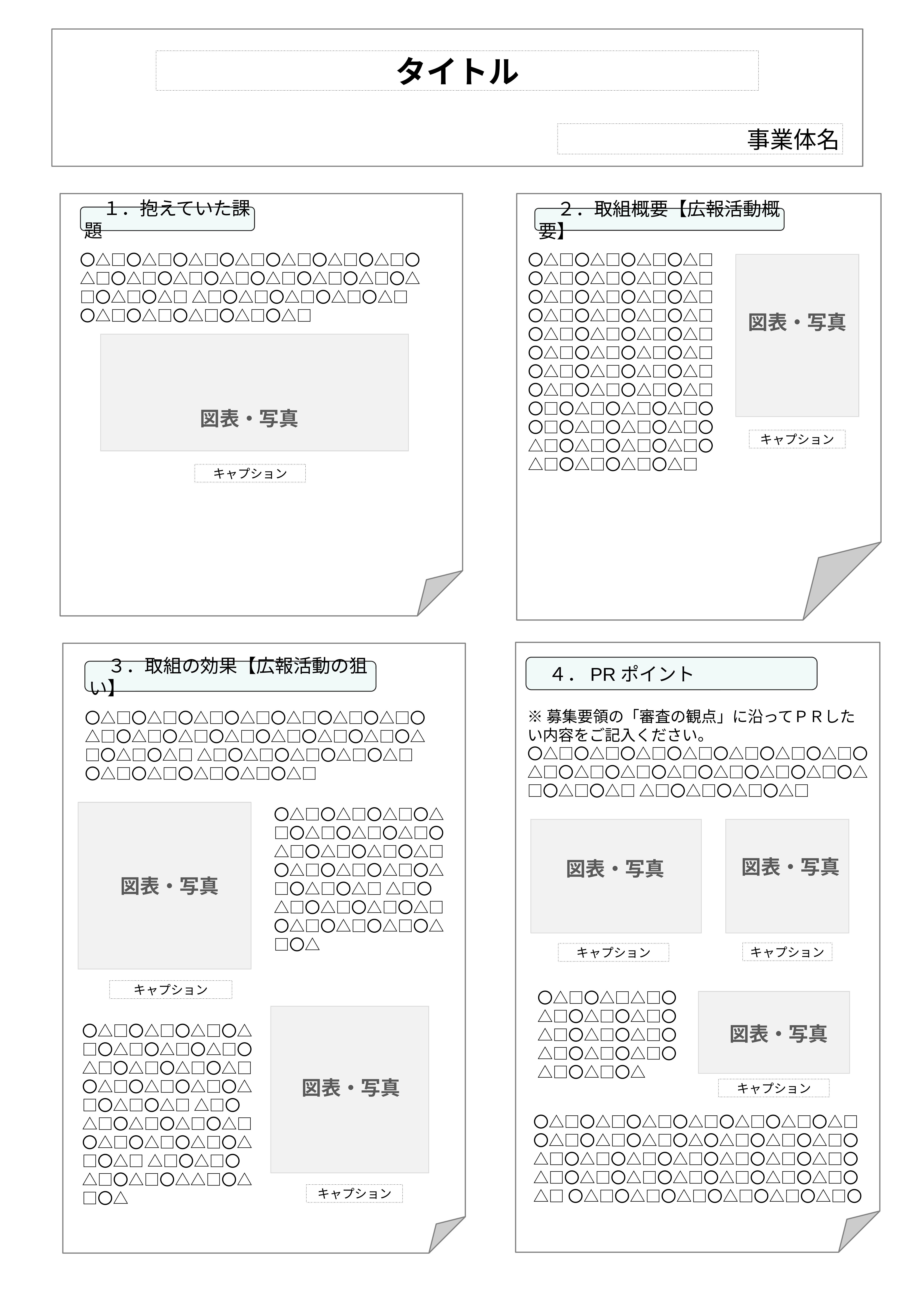

タイトル
事業体名

〇△□〇△□〇△□〇△□〇△□〇△□〇△□〇△□〇△□〇△□〇△□〇△□〇△□〇△□〇△□〇△□
〇△□〇△□〇△□〇△□〇△□〇△□〇△□〇△□
〇△□〇△□〇△□〇△□〇△□〇△□〇△□〇△□〇□〇△□〇△□〇△□〇
〇□〇△□〇△□〇△□〇△□〇△□〇△□〇△□〇△□〇△□〇△□〇△□

図表・写真
キャプション
　１．抱えていた課題
結果 １ / 症例１
　２．取組概要【広報活動概要】
結果 １ / 症例１
〇△□〇△□〇△□〇△□〇△□〇△□〇△□〇△□〇△□〇△□〇△□〇△□〇△□〇△□〇△□〇△□〇△□ △□〇△□〇△□〇△□〇△□〇△□〇△□〇△□〇△□〇△□

図表・写真
キャプション
結果 １ / 症例１

　３．取組の効果【広報活動の狙い】
〇△□〇△□〇△□〇△□〇△□〇△□〇△□〇△□〇△□〇△□〇△□〇△□〇△□〇△□〇△□〇△□〇△□ △□〇△□〇△□〇△□〇△□〇△□〇△□〇△□〇△□〇△□

〇△□〇△□〇△□〇△□〇△□〇△□〇△□〇△□〇△□〇△□〇△□〇△□〇△□〇△□〇△□〇△□〇△□ △□〇△□〇△□〇△□〇△□〇△□〇△□〇△□〇△□〇△
図表・写真
キャプション

〇△□〇△□〇△□〇△□〇△□〇△□〇△□〇△□〇△□〇△□〇△□〇△□〇△□〇△□〇△□〇△□〇△□ △□〇△□〇△□〇△□〇△□〇△□〇△□〇△□〇△□〇△□ △□〇△□〇△□〇△□〇△△□〇△□〇△
図表・写真
キャプション
　４．PRポイント
※募集要領の「審査の観点」に沿ってＰＲしたい内容をご記入ください。
〇△□〇△□〇△□〇△□〇△□〇△□〇△□〇△□〇△□〇△□〇△□〇△□〇△□〇△□〇△□〇△□〇△□ △□〇△□〇△□〇△□

図表・写真
図表・写真
キャプション
キャプション
〇△□〇△□△□〇△□〇△□〇△□〇△□〇△□〇△□〇△□〇△□〇△□〇△□〇△□〇△

図表・写真
キャプション
〇△□〇△□〇△□〇△□〇△□〇△□〇△□〇△□〇△□〇△□〇△〇△□〇△□〇△□〇△□〇△□〇△□〇△□〇△□〇△□〇△□〇△□〇△□〇△□〇△□〇△□〇△□〇△□〇
△□〇△□〇△□〇△□〇△□〇△□〇△□〇